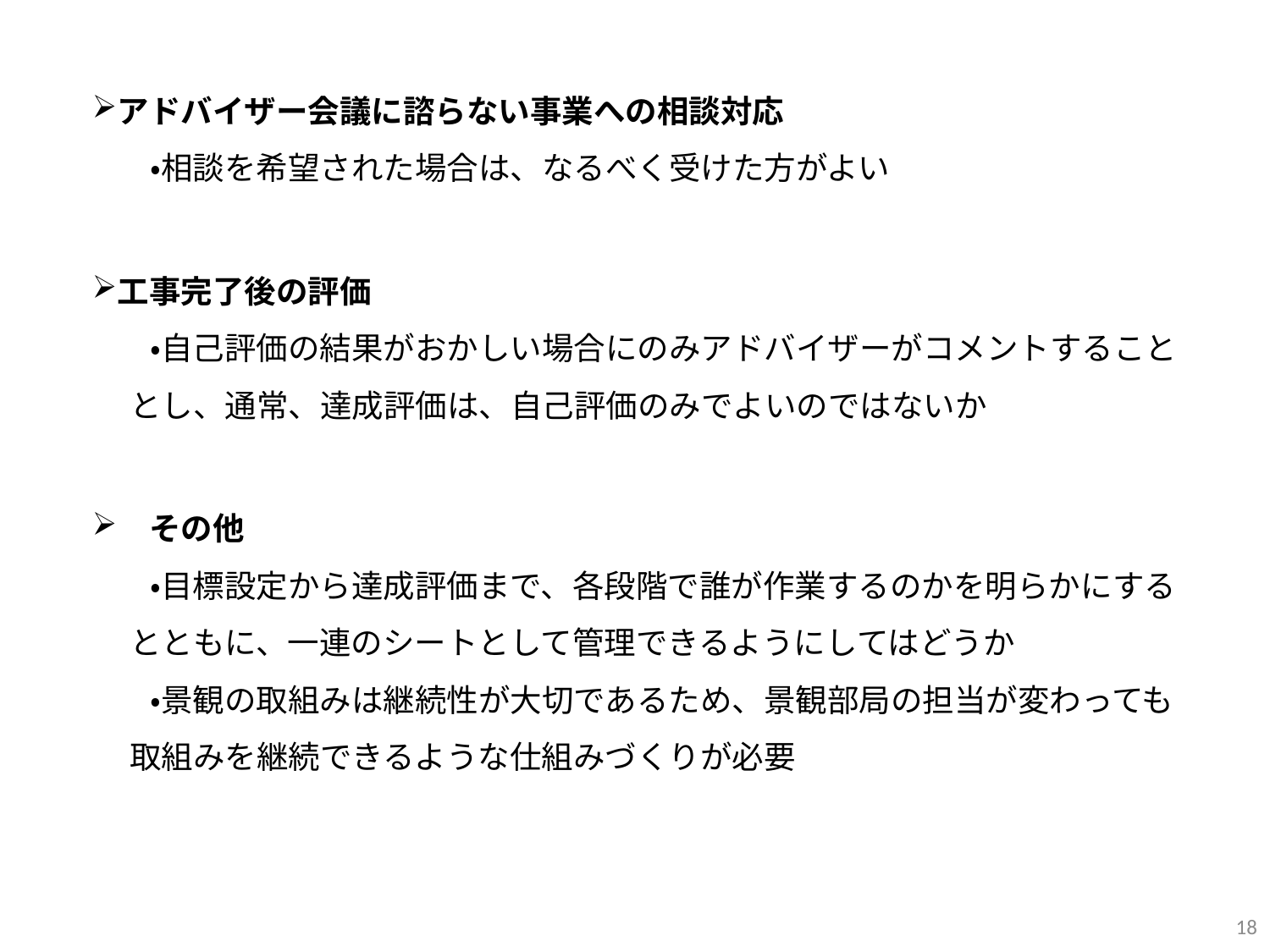

アドバイザー会議に諮らない事業への相談対応
　　　・相談を希望された場合は、なるべく受けた方がよい

工事完了後の評価
　　　・自己評価の結果がおかしい場合にのみアドバイザーがコメントすることとし、通常、達成評価は、自己評価のみでよいのではないか

　その他
　　　・目標設定から達成評価まで、各段階で誰が作業するのかを明らかにするとともに、一連のシートとして管理できるようにしてはどうか
　　　・景観の取組みは継続性が大切であるため、景観部局の担当が変わっても取組みを継続できるような仕組みづくりが必要
18